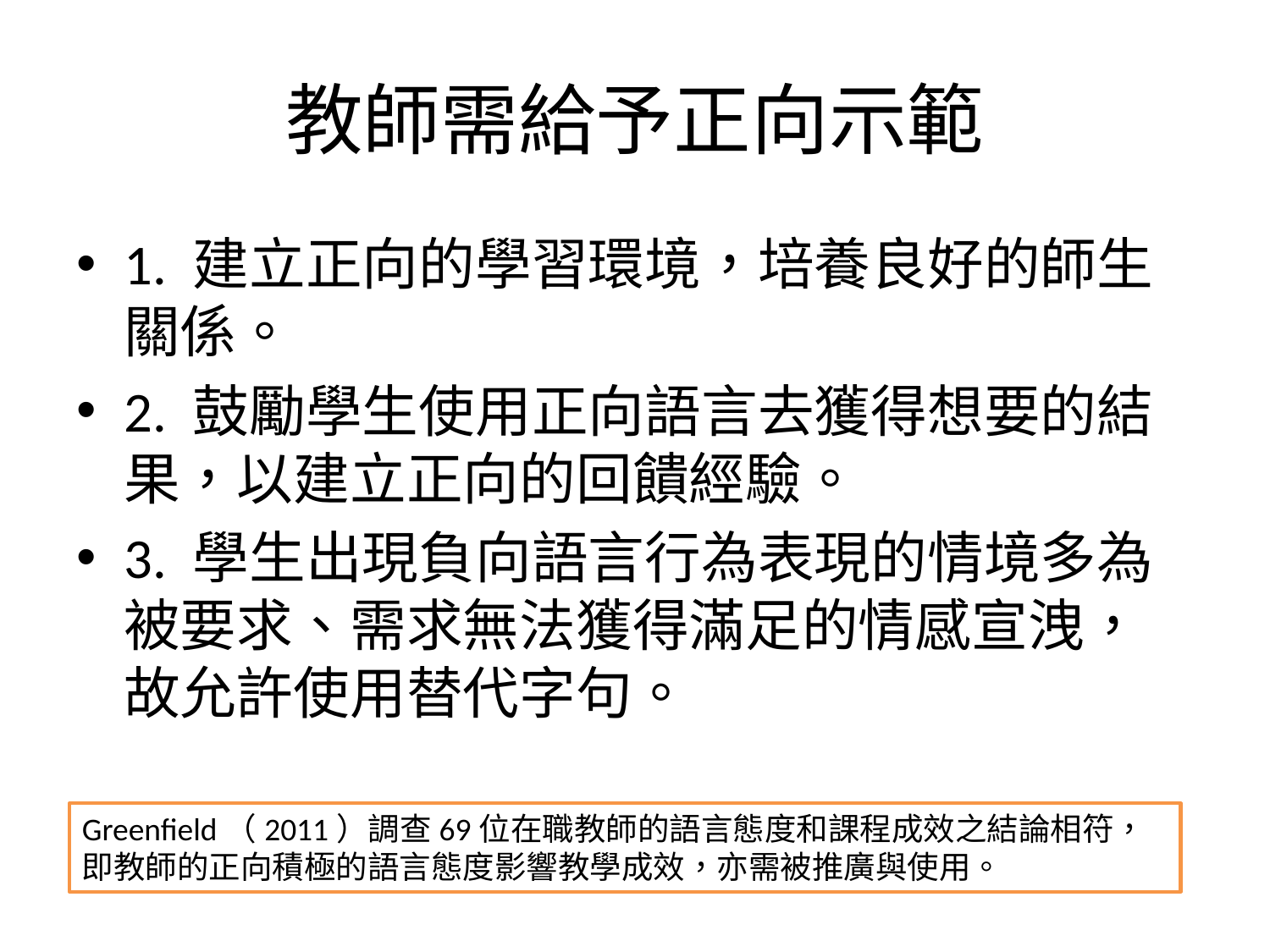

# 教師需給予正向示範
1. 建立正向的學習環境，培養良好的師生關係。
2. 鼓勵學生使用正向語言去獲得想要的結果，以建立正向的回饋經驗。
3. 學生出現負向語言行為表現的情境多為被要求、需求無法獲得滿足的情感宣洩，故允許使用替代字句。

Greenfield（2011）調查69位在職教師的語言態度和課程成效之結論相符，即教師的正向積極的語言態度影響教學成效，亦需被推廣與使用。